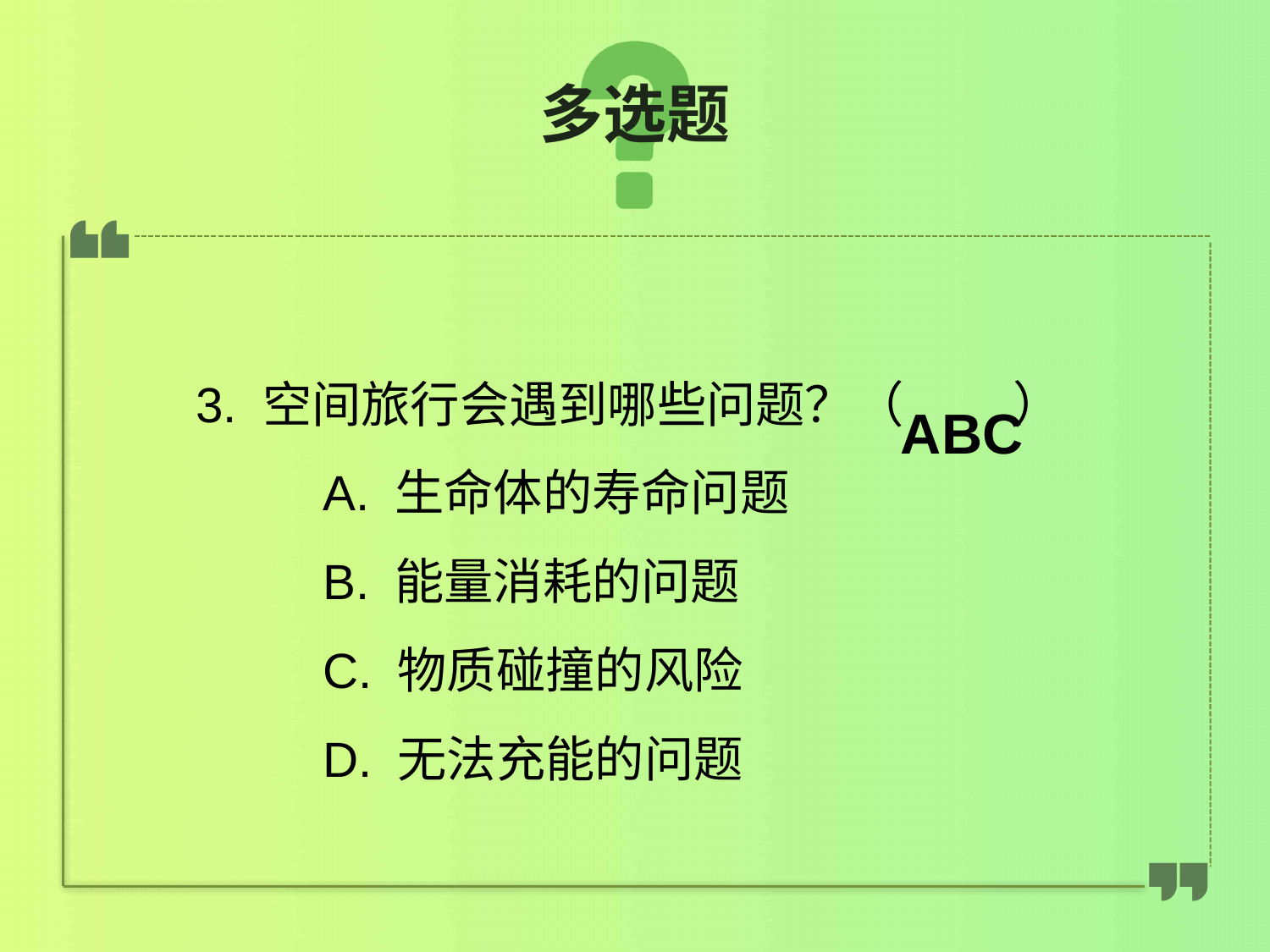

# 多选题

3. 空间旅行会遇到哪些问题？（          ）
	A. 生命体的寿命问题
	B. 能量消耗的问题
	C. 物质碰撞的风险
	D. 无法充能的问题
ABC